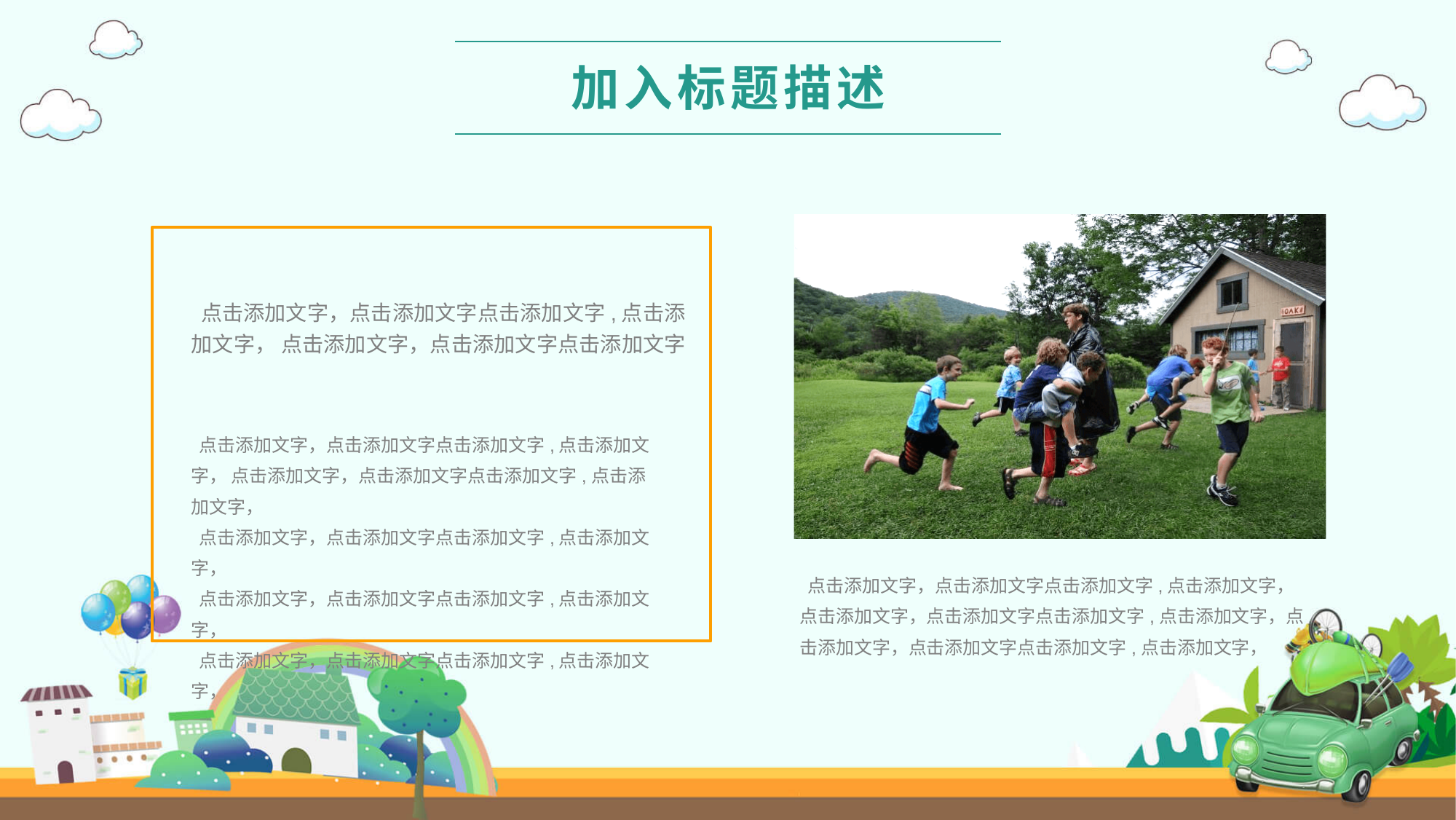

加入标题描述

 点击添加文字，点击添加文字点击添加文字,点击添加文字， 点击添加文字，点击添加文字点击添加文字

 点击添加文字，点击添加文字点击添加文字,点击添加文字， 点击添加文字，点击添加文字点击添加文字,点击添加文字，
 点击添加文字，点击添加文字点击添加文字,点击添加文字，
 点击添加文字，点击添加文字点击添加文字,点击添加文字，
 点击添加文字，点击添加文字点击添加文字,点击添加文字，

 点击添加文字，点击添加文字点击添加文字,点击添加文字， 点击添加文字，点击添加文字点击添加文字,点击添加文字，点击添加文字，点击添加文字点击添加文字,点击添加文字，